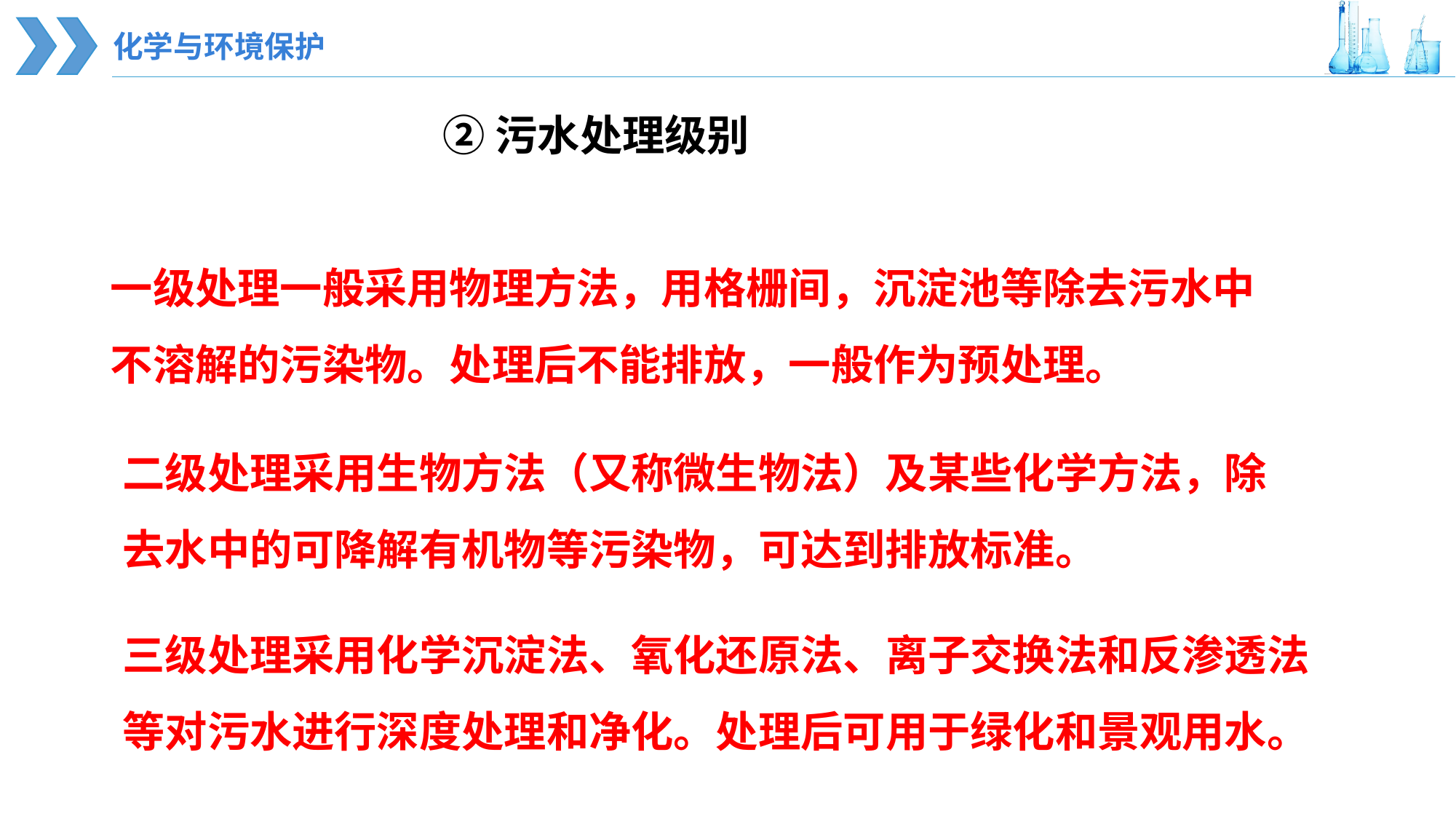

②污水处理级别
一级处理一般采用物理方法，用格栅间，沉淀池等除去污水中
不溶解的污染物。处理后不能排放，一般作为预处理。
二级处理采用生物方法（又称微生物法）及某些化学方法，除去水中的可降解有机物等污染物，可达到排放标准。
三级处理采用化学沉淀法、氧化还原法、离子交换法和反渗透法等对污水进行深度处理和净化。处理后可用于绿化和景观用水。